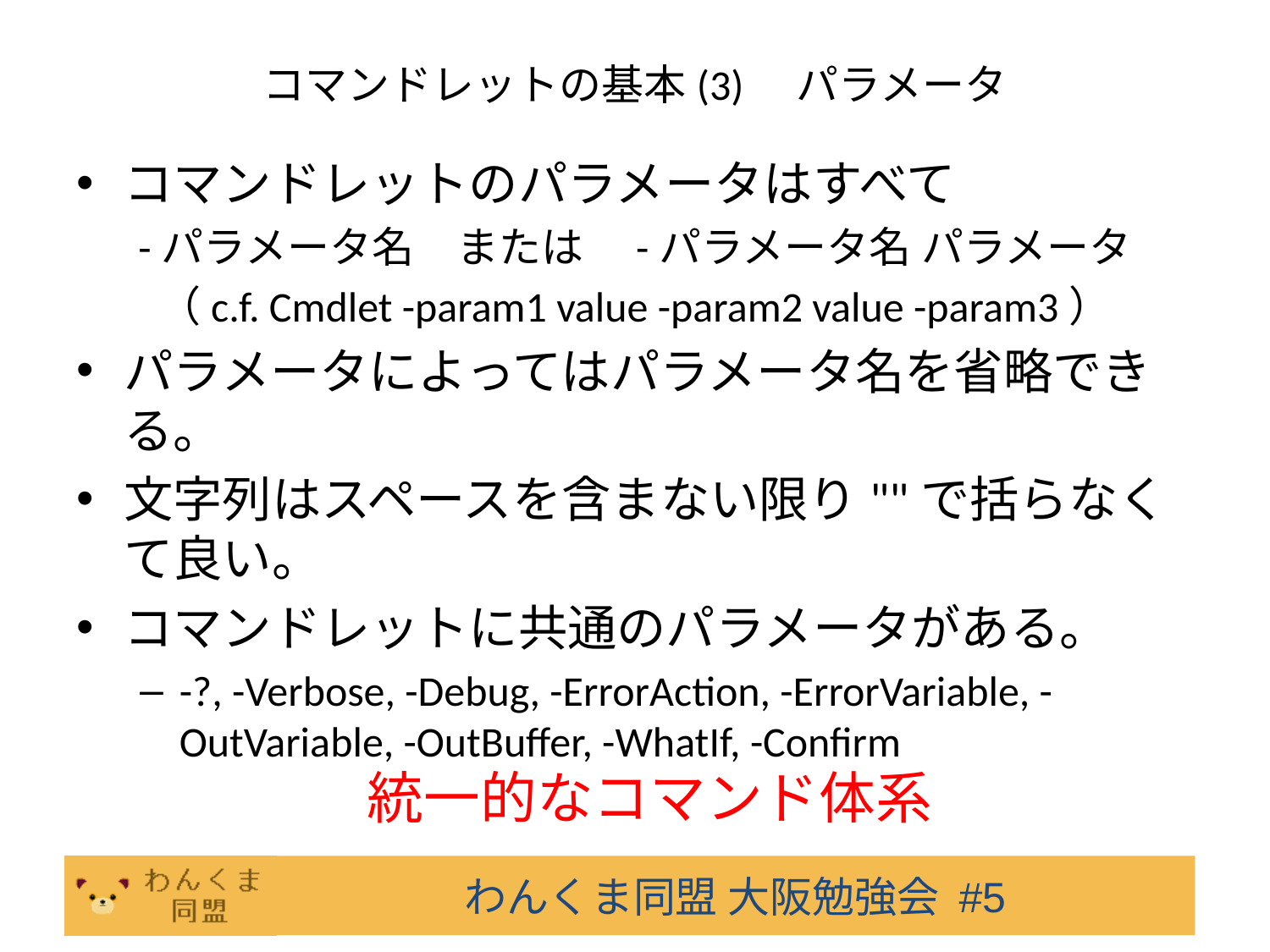

# コマンドレットの基本(3)　パラメータ
コマンドレットのパラメータはすべて
-パラメータ名　または　-パラメータ名 パラメータ
（c.f. Cmdlet -param1 value -param2 value -param3）
パラメータによってはパラメータ名を省略できる。
文字列はスペースを含まない限り""で括らなくて良い。
コマンドレットに共通のパラメータがある。
-?, -Verbose, -Debug, -ErrorAction, -ErrorVariable, -OutVariable, -OutBuffer, -WhatIf, -Confirm

統一的なコマンド体系